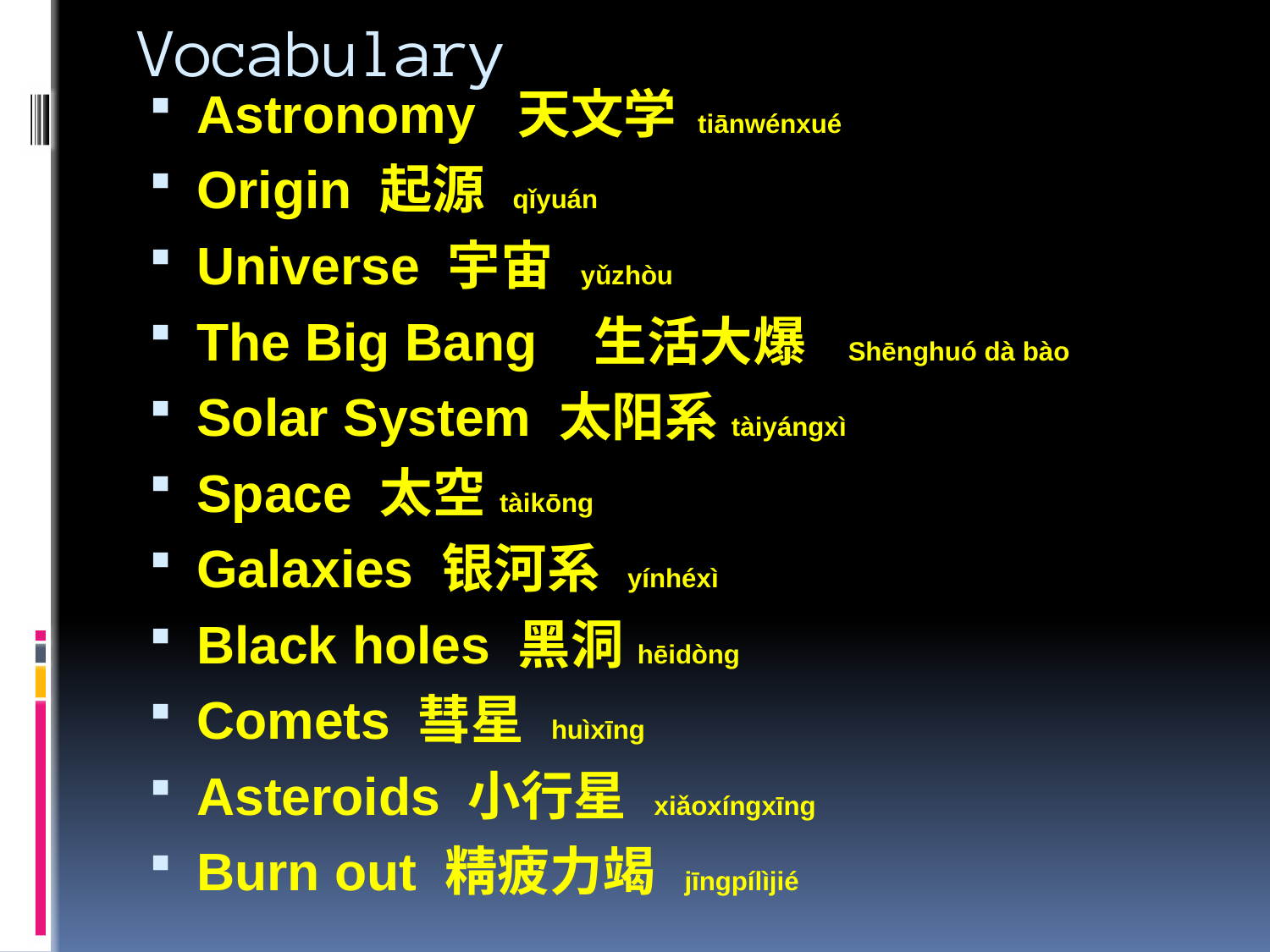

# Vocabulary
Astronomy  天文学  tiānwénxué
Origin 起源 qǐyuán
Universe 宇宙 yǔzhòu
The Big Bang   生活大爆  Shēnghuó dà bào
Solar System 太阳系 tàiyángxì
Space 太空 tàikōng
Galaxies 银河系 yínhéxì
Black holes 黑洞 hēidòng
Comets 彗星 huìxīng
Asteroids 小行星 xiǎoxíngxīng
Burn out 精疲力竭  jīngpílìjié